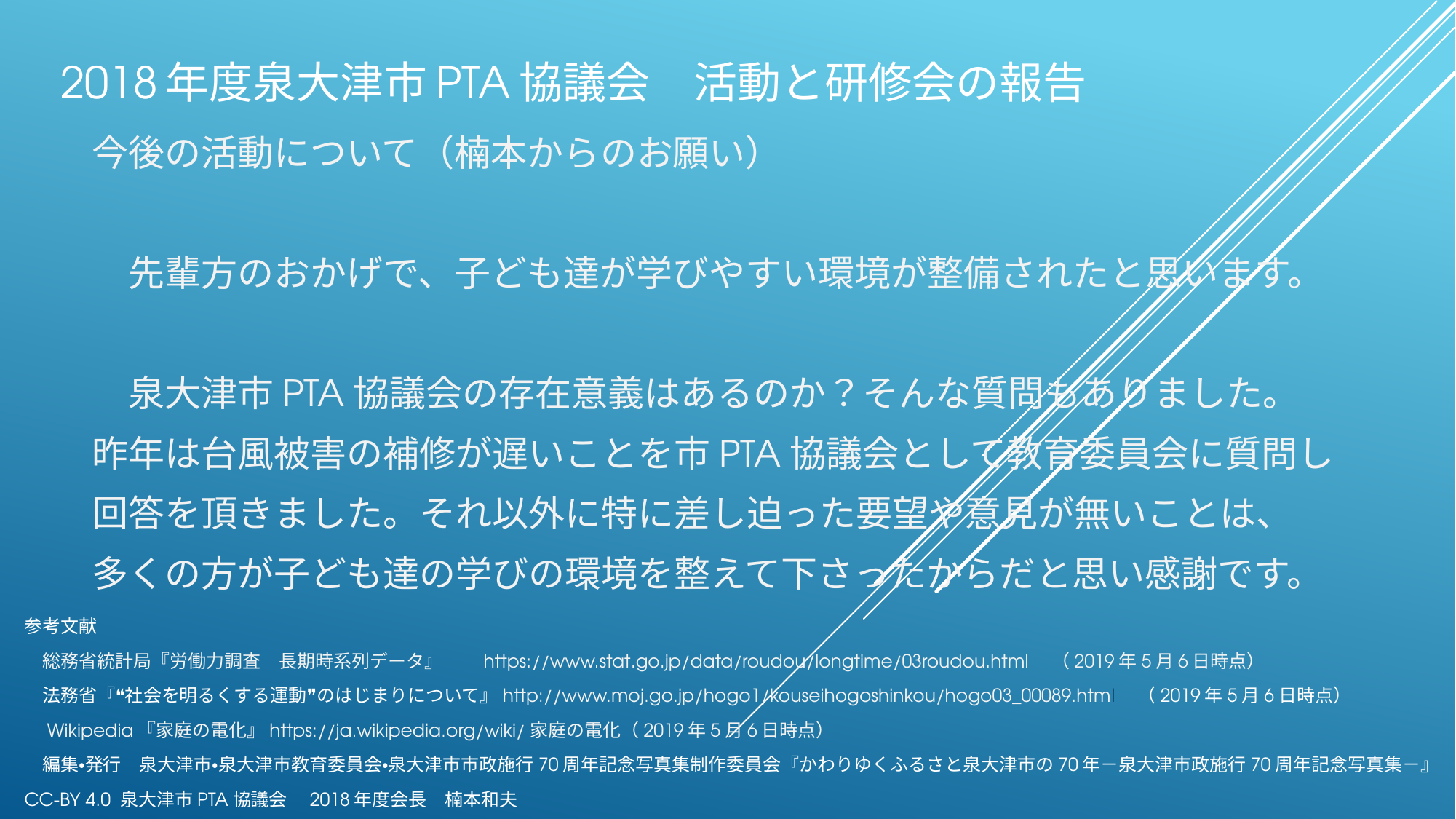

# 2018年度泉大津市PTA協議会　活動と研修会の報告
今後の活動について（楠本からのお願い）

　先輩方のおかげで、子ども達が学びやすい環境が整備されたと思います。

　泉大津市PTA協議会の存在意義はあるのか？そんな質問もありました。
昨年は台風被害の補修が遅いことを市PTA協議会として教育委員会に質問し
回答を頂きました。それ以外に特に差し迫った要望や意見が無いことは、
多くの方が子ども達の学びの環境を整えて下さったからだと思い感謝です。

参考文献
　総務省統計局『労働力調査　長期時系列データ』　　https://www.stat.go.jp/data/roudou/longtime/03roudou.html　（2019年5月6日時点）
　法務省『❝社会を明るくする運動❞のはじまりについて』http://www.moj.go.jp/hogo1/kouseihogoshinkou/hogo03_00089.html　（2019年5月6日時点）
　Wikipedia『家庭の電化』https://ja.wikipedia.org/wiki/家庭の電化（2019年5月6日時点）
　編集・発行　泉大津市・泉大津市教育委員会・泉大津市市政施行70周年記念写真集制作委員会『かわりゆくふるさと泉大津市の70年－泉大津市政施行70周年記念写真集－』
CC-BY 4.0 泉大津市PTA協議会　2018年度会長　楠本和夫